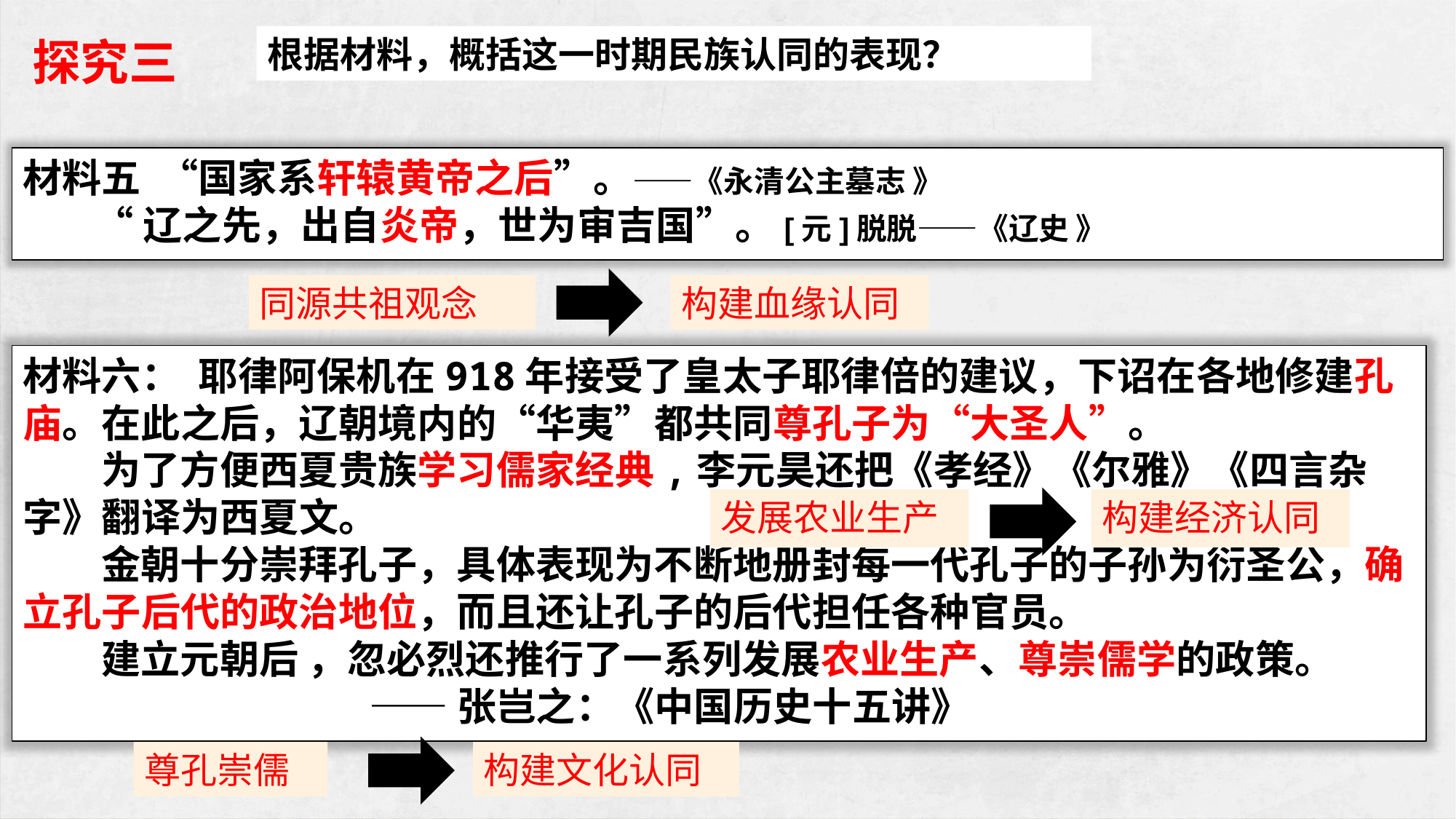

探究三
根据材料，概括这一时期民族认同的表现？
材料五  “国家系轩辕黄帝之后”。——《永清公主墓志 》
        “辽之先，出自炎帝，世为审吉国”。[元]脱脱——《辽史 》

同源共祖观念
构建血缘认同
材料六：  耶律阿保机在918年接受了皇太子耶律倍的建议，下诏在各地修建孔庙。在此之后，辽朝境内的“华夷”都共同尊孔子为“大圣人”。
为了方便西夏贵族学习儒家经典,李元昊还把《孝经》《尔雅》《四言杂字》翻译为西夏文。
金朝十分崇拜孔子，具体表现为不断地册封每一代孔子的子孙为衍圣公，确立孔子后代的政治地位，而且还让孔子的后代担任各种官员。
建立元朝后 ，忽必烈还推行了一系列发展农业生产、尊崇儒学的政策。
                              ——张岂之：《中国历史十五讲》
发展农业生产

构建经济认同

尊孔崇儒
构建文化认同